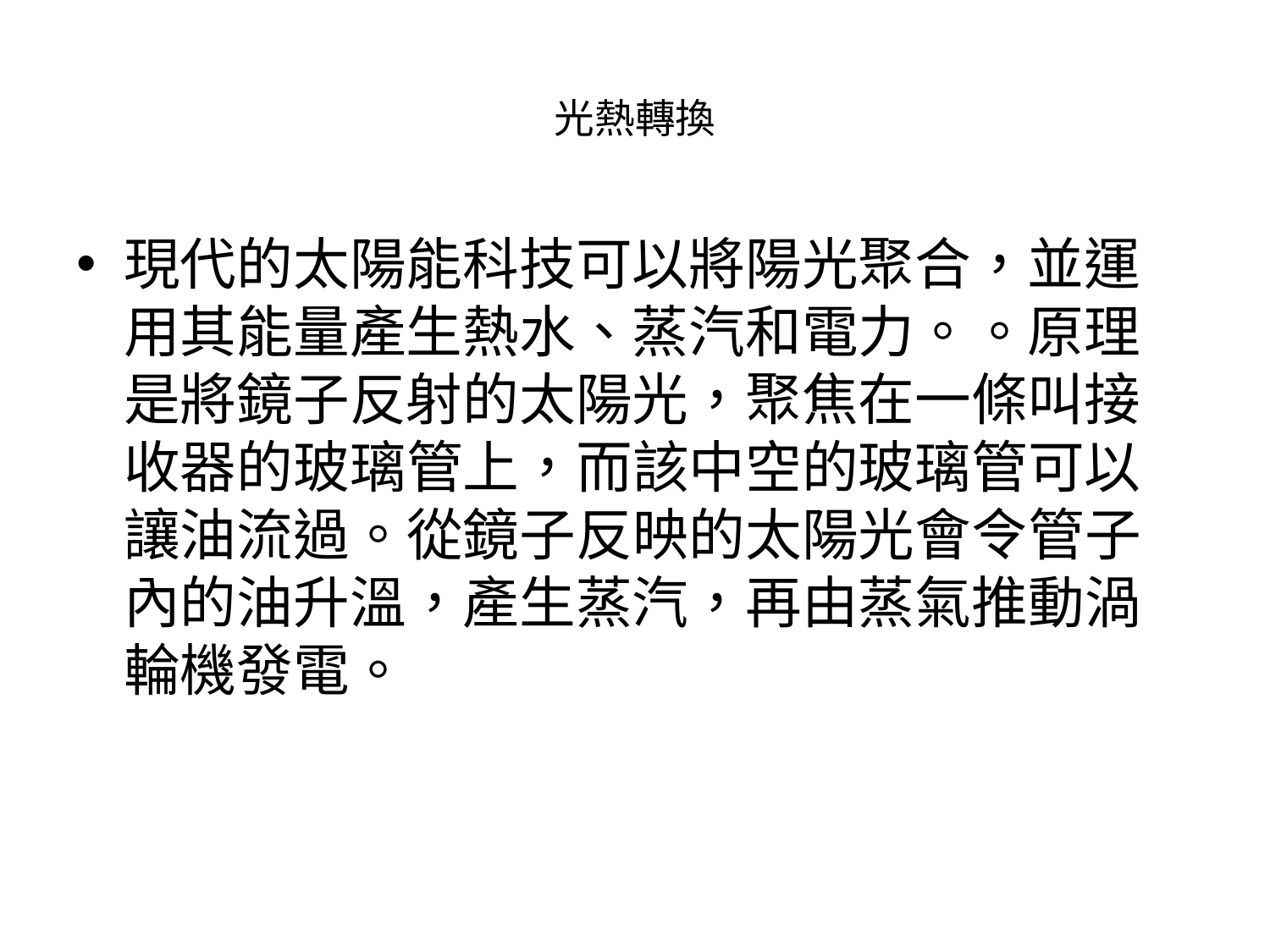

# 光熱轉換
現代的太陽能科技可以將陽光聚合，並運用其能量產生熱水、蒸汽和電力。。原理是將鏡子反射的太陽光，聚焦在一條叫接收器的玻璃管上，而該中空的玻璃管可以讓油流過。從鏡子反映的太陽光會令管子內的油升溫，產生蒸汽，再由蒸氣推動渦輪機發電。